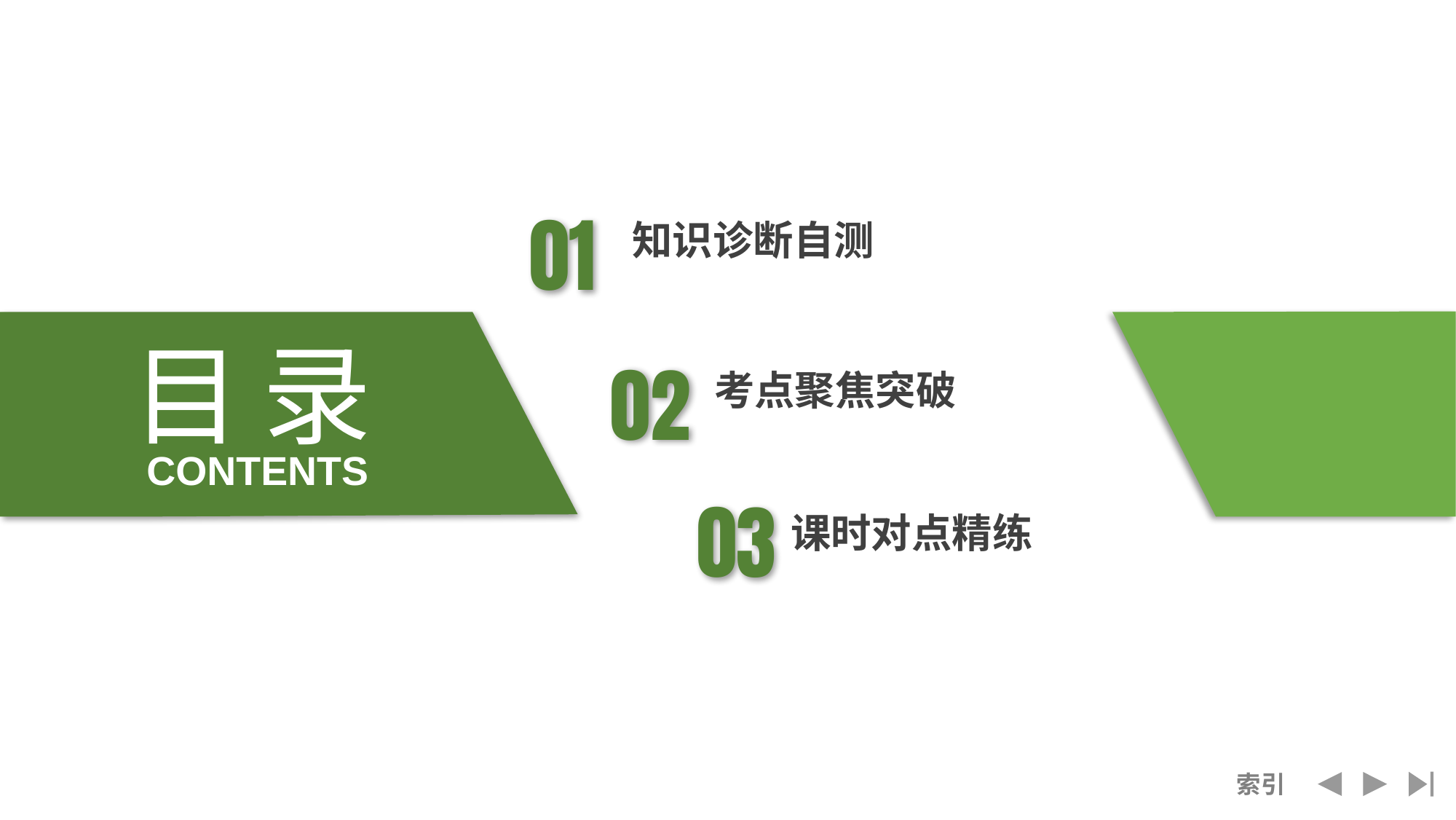

01
知识诊断自测

目 录
02
考点聚焦突破
CONTENTS
03
课时对点精练